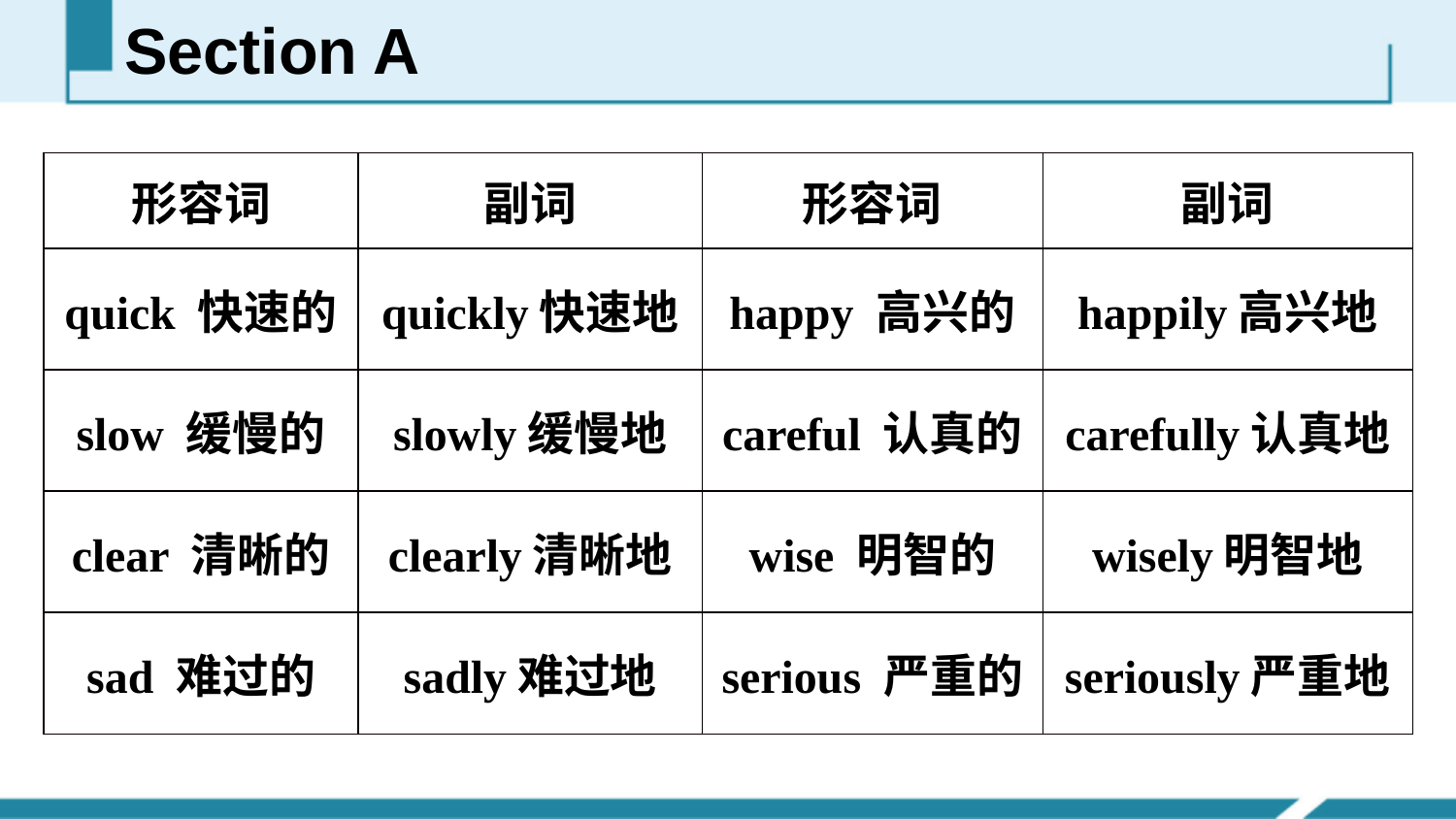

Section A
| 形容词 | 副词 | 形容词 | 副词 |
| --- | --- | --- | --- |
| quick 快速的 | quickly快速地 | happy 高兴的 | happily高兴地 |
| slow 缓慢的 | slowly缓慢地 | careful 认真的 | carefully认真地 |
| clear 清晰的 | clearly清晰地 | wise 明智的 | wisely明智地 |
| sad 难过的 | sadly难过地 | serious 严重的 | seriously严重地 |